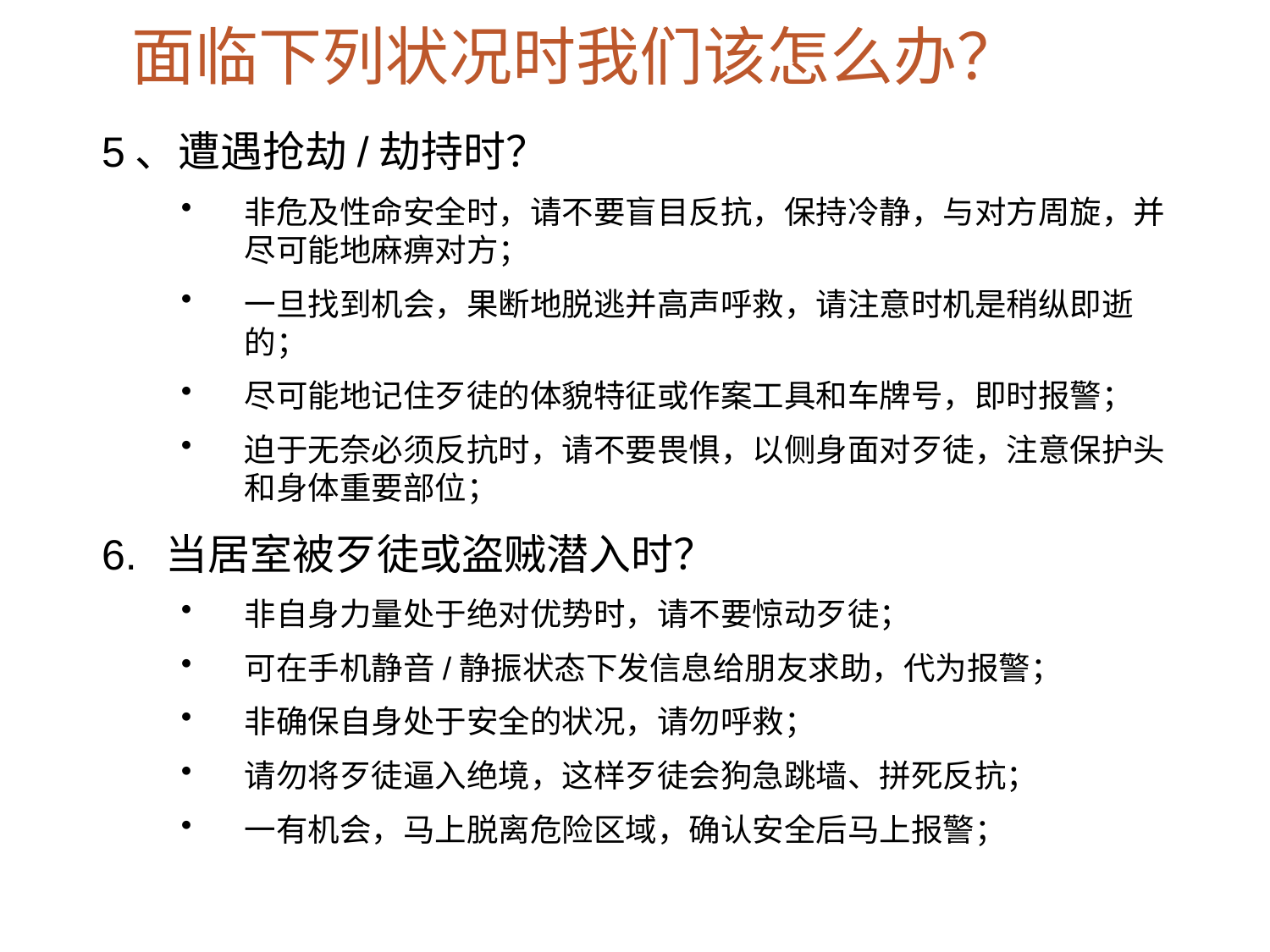

面临下列状况时我们该怎么办？
5、遭遇抢劫/劫持时？
非危及性命安全时，请不要盲目反抗，保持冷静，与对方周旋，并尽可能地麻痹对方；
一旦找到机会，果断地脱逃并高声呼救，请注意时机是稍纵即逝的；
尽可能地记住歹徒的体貌特征或作案工具和车牌号，即时报警；
迫于无奈必须反抗时，请不要畏惧，以侧身面对歹徒，注意保护头和身体重要部位；
当居室被歹徒或盗贼潜入时？
非自身力量处于绝对优势时，请不要惊动歹徒；
可在手机静音/静振状态下发信息给朋友求助，代为报警；
非确保自身处于安全的状况，请勿呼救；
请勿将歹徒逼入绝境，这样歹徒会狗急跳墙、拼死反抗；
一有机会，马上脱离危险区域，确认安全后马上报警；